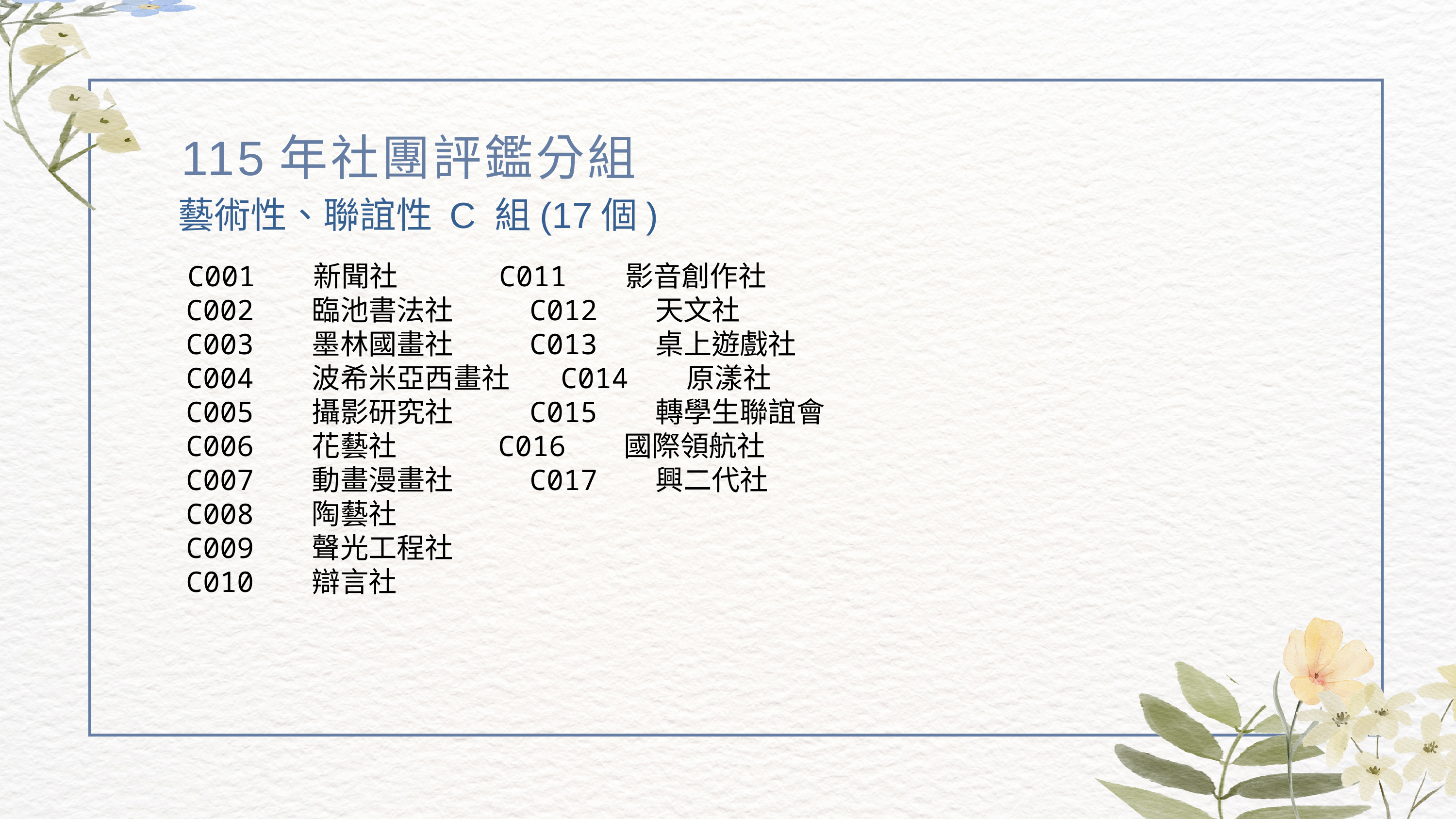

115年社團評鑑分組
藝術性、聯誼性 C 組(17個)
 C001   新聞社               C011   影音創作社
 C002   臨池書法社           C012   天文社
 C003   墨林國畫社           C013   桌上遊戲社
 C004   波希米亞西畫社       C014   原漾社
 C005   攝影研究社           C015   轉學生聯誼會
 C006   花藝社               C016   國際領航社
 C007   動畫漫畫社           C017   興二代社
 C008   陶藝社
 C009   聲光工程社
 C010   辯言社